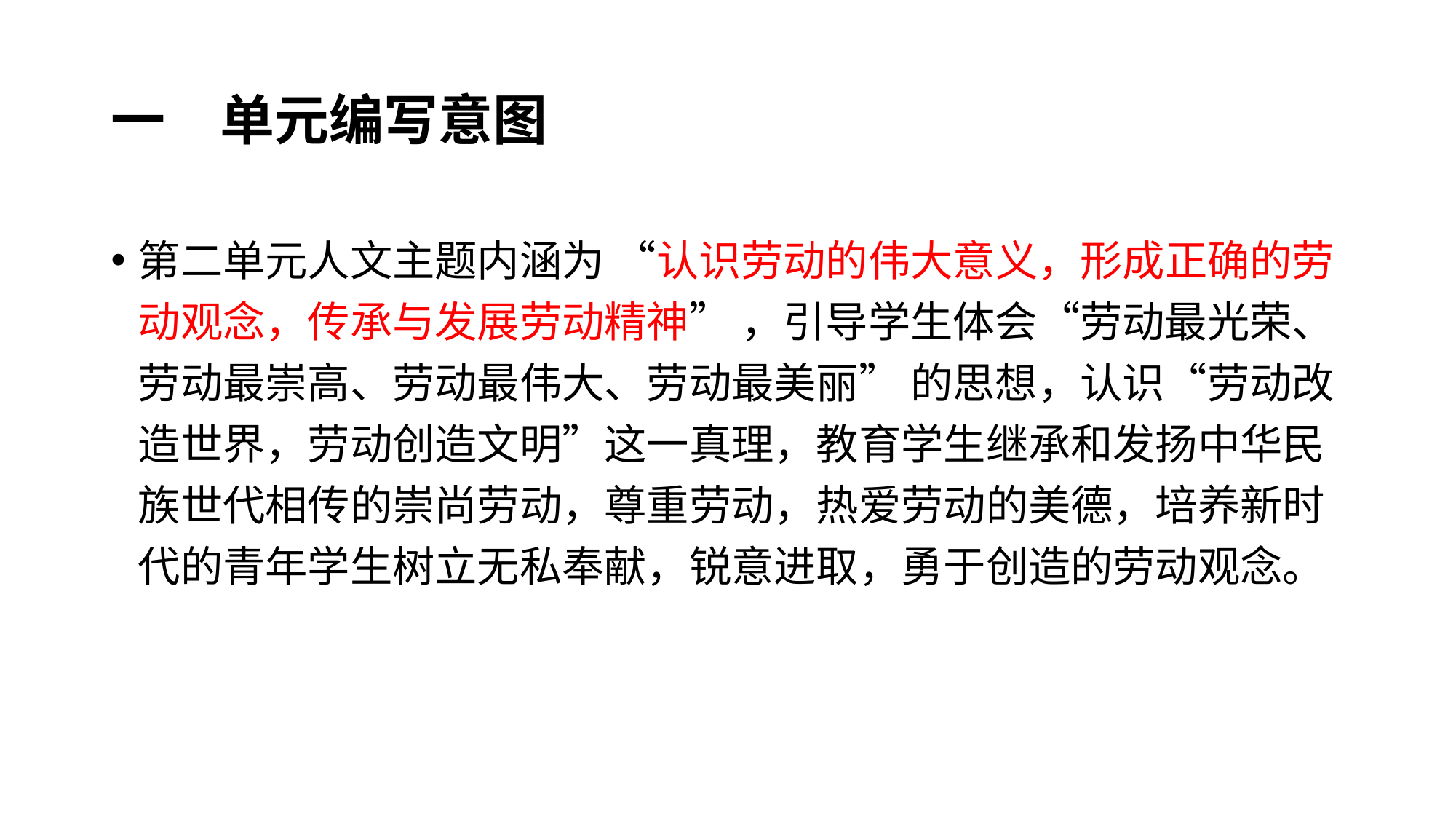

# 一　单元编写意图
第二单元人文主题内涵为 “认识劳动的伟大意义，形成正确的劳动观念，传承与发展劳动精神” ，引导学生体会“劳动最光荣、劳动最崇高、劳动最伟大、劳动最美丽” 的思想，认识“劳动改造世界，劳动创造文明”这一真理，教育学生继承和发扬中华民族世代相传的崇尚劳动，尊重劳动，热爱劳动的美德，培养新时代的青年学生树立无私奉献，锐意进取，勇于创造的劳动观念。